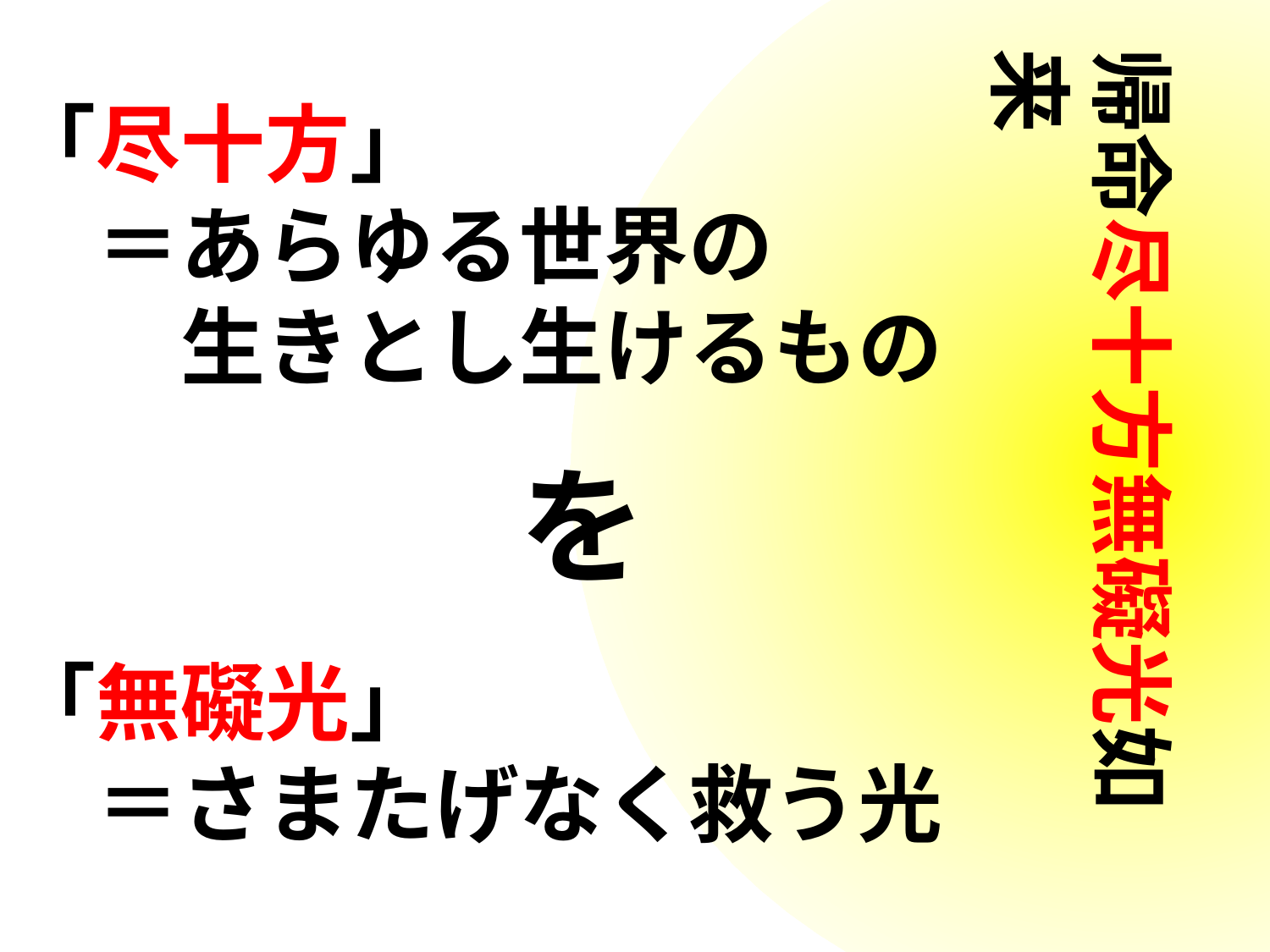

帰命尽十方無礙光如来
「尽十方」
　＝あらゆる世界の
　　生きとし生けるもの

　　　　　　を

「無礙光」
　＝さまたげなく救う光